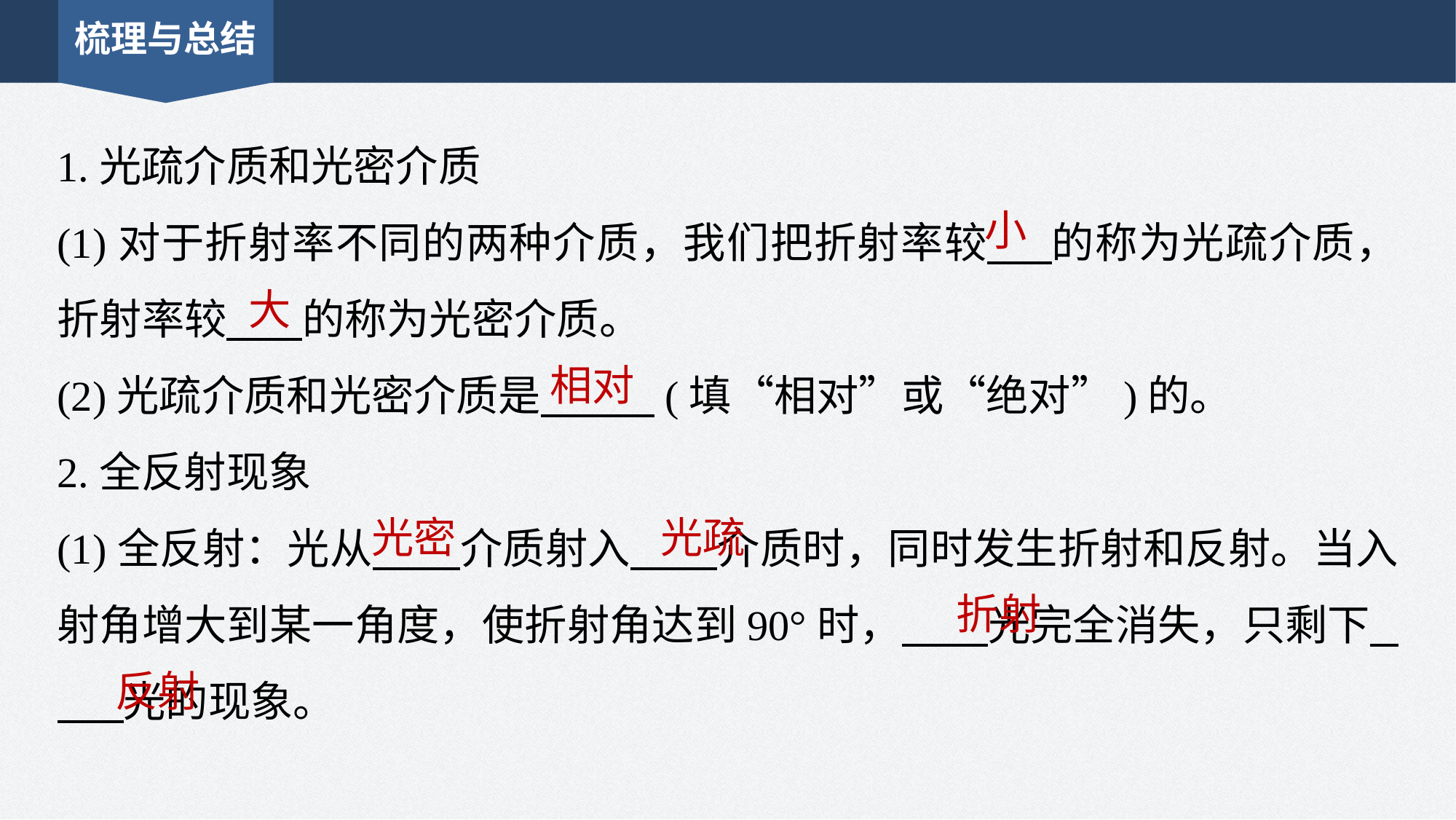

梳理与总结
1.光疏介质和光密介质
(1)对于折射率不同的两种介质，我们把折射率较      的称为光疏介质，折射率较        的称为光密介质。
(2)光疏介质和光密介质是            (填“相对”或“绝对”)的。
2.全反射现象
(1)全反射：光从         介质射入         介质时，同时发生折射和反射。当入射角增大到某一角度，使折射角达到90°时，         光完全消失，只剩下           光的现象。
小
大
相对
光疏
光密
折射
反射